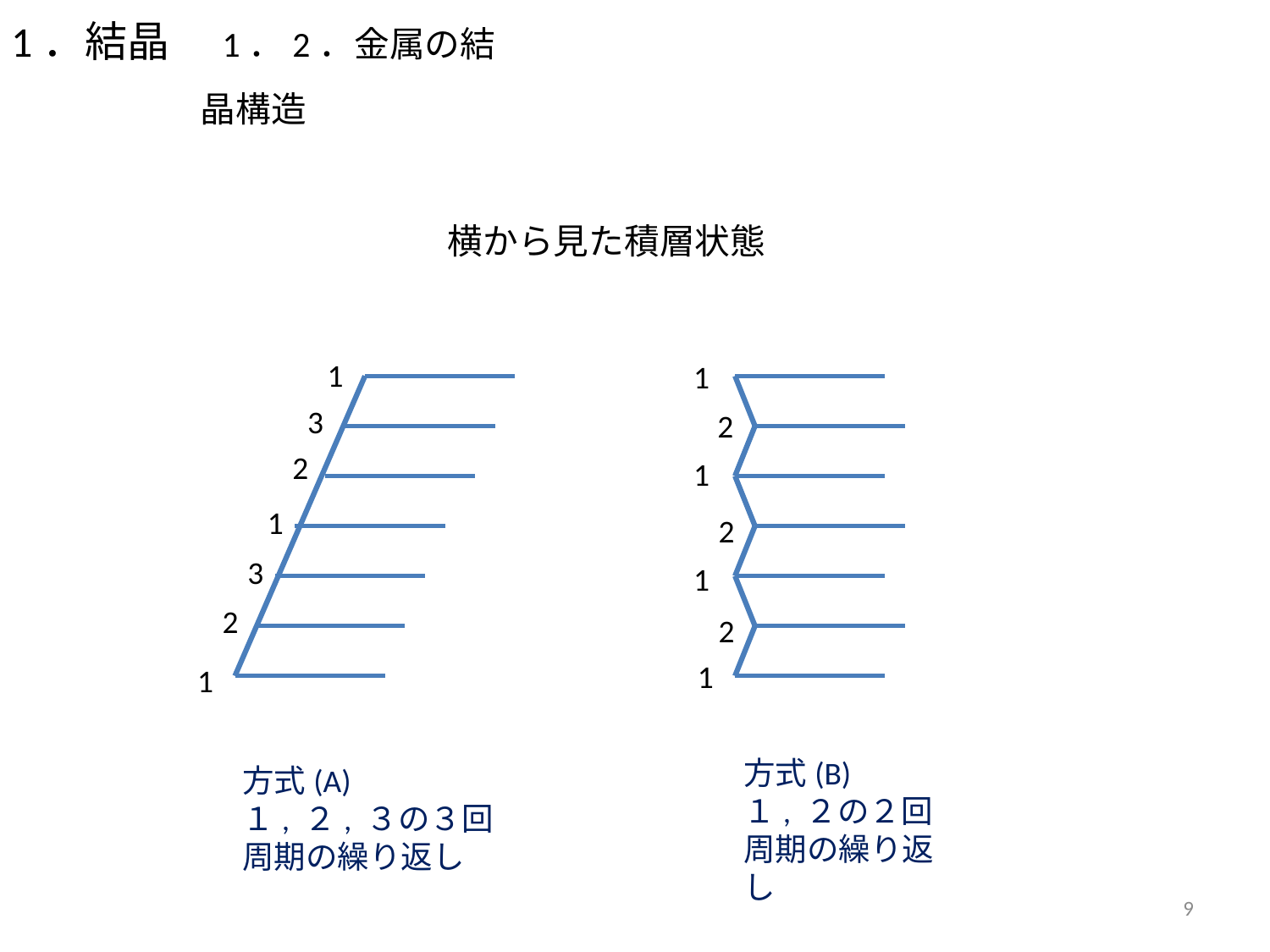

1．結晶　1．2．金属の結晶構造
横から見た積層状態
1
1
3
2
2
1
1
2
3
1
2
2
1
1
方式(B)
１, ２の２回周期の繰り返し
方式(A)
１, ２, ３の３回周期の繰り返し
9